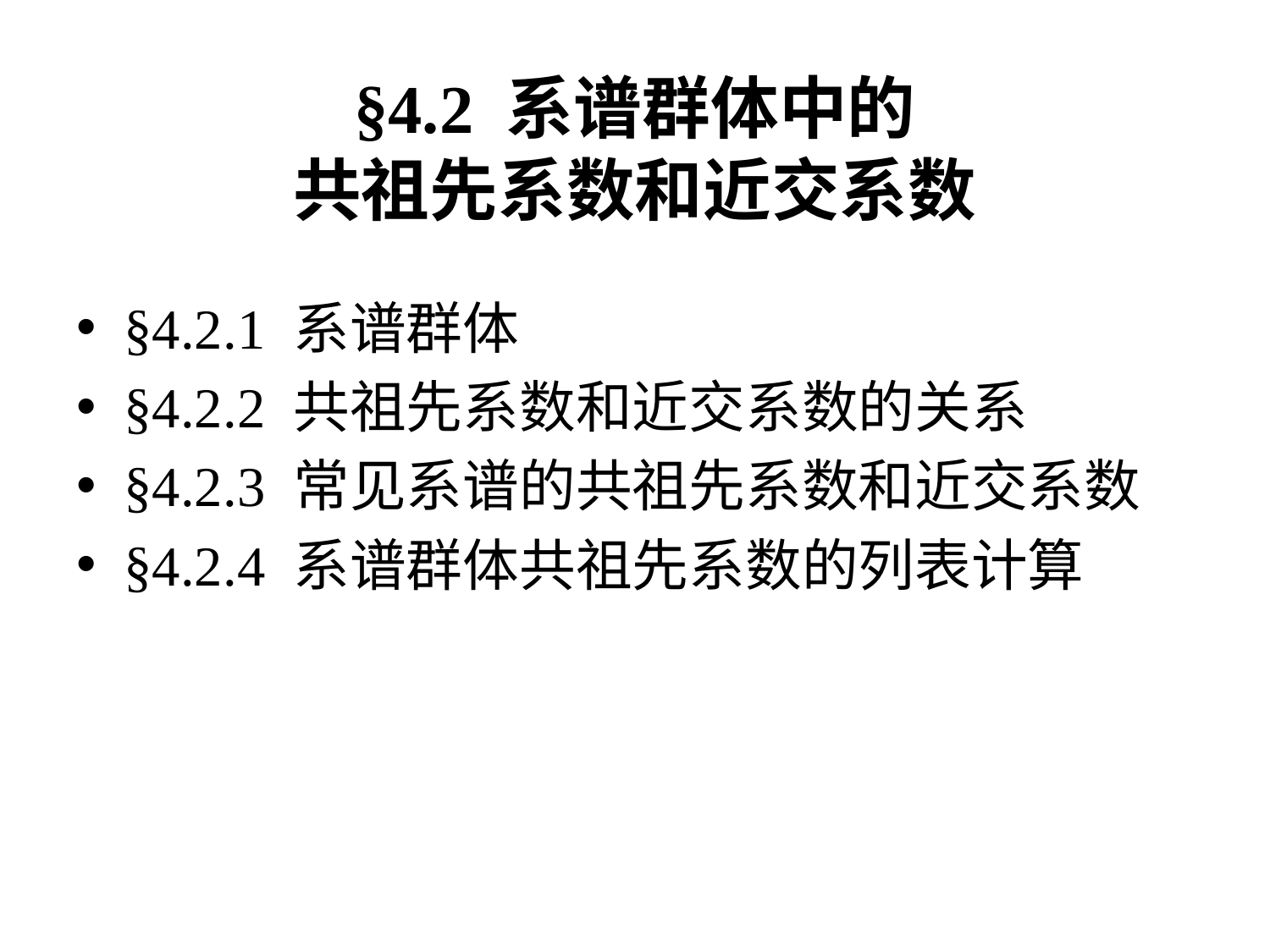

# §4.2 系谱群体中的 共祖先系数和近交系数
§4.2.1 系谱群体
§4.2.2 共祖先系数和近交系数的关系
§4.2.3 常见系谱的共祖先系数和近交系数
§4.2.4 系谱群体共祖先系数的列表计算